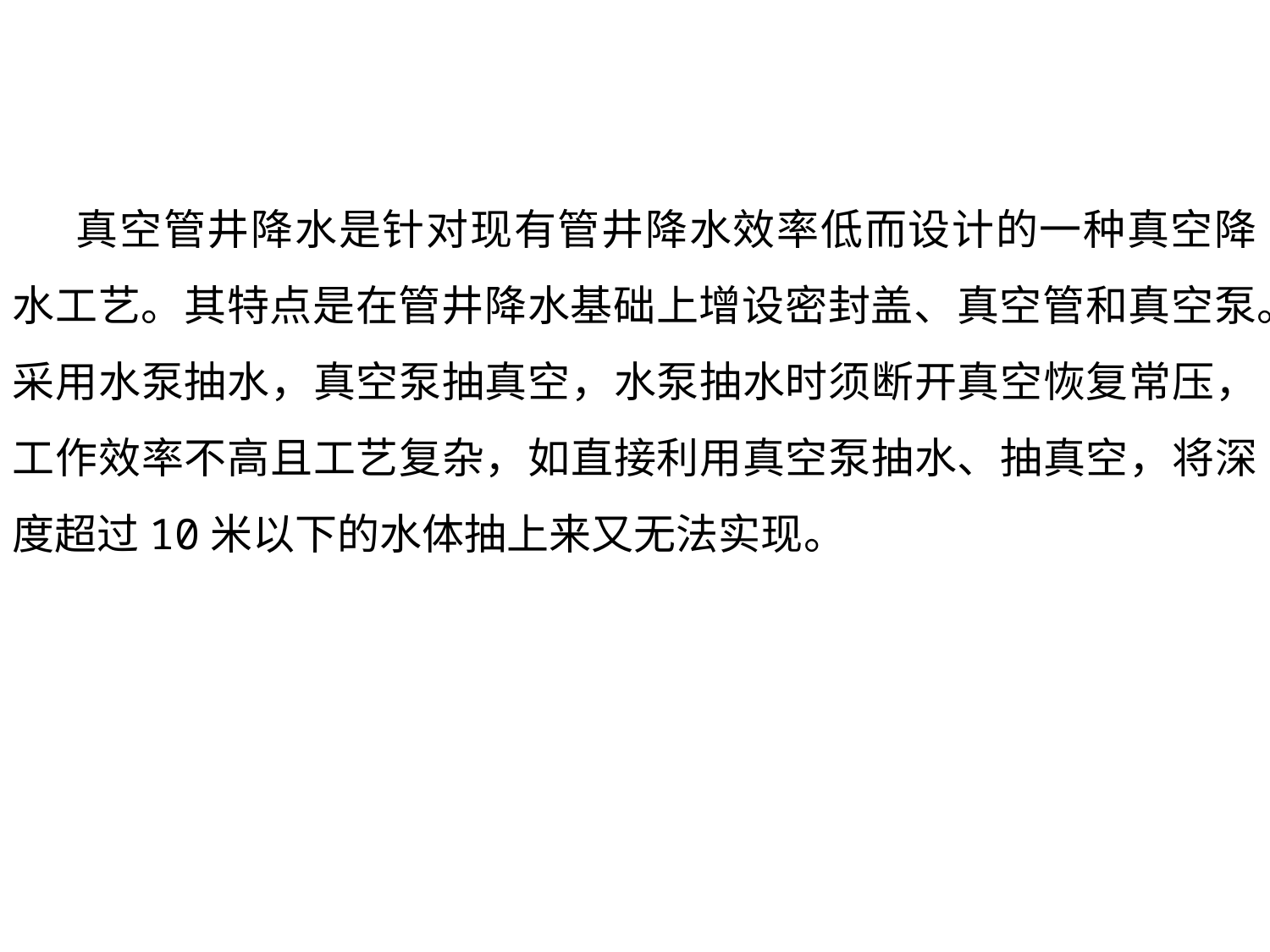

真空管井降水是针对现有管井降水效率低而设计的一种真空降水工艺。其特点是在管井降水基础上增设密封盖、真空管和真空泵。采用水泵抽水，真空泵抽真空，水泵抽水时须断开真空恢复常压，工作效率不高且工艺复杂，如直接利用真空泵抽水、抽真空，将深度超过10米以下的水体抽上来又无法实现。